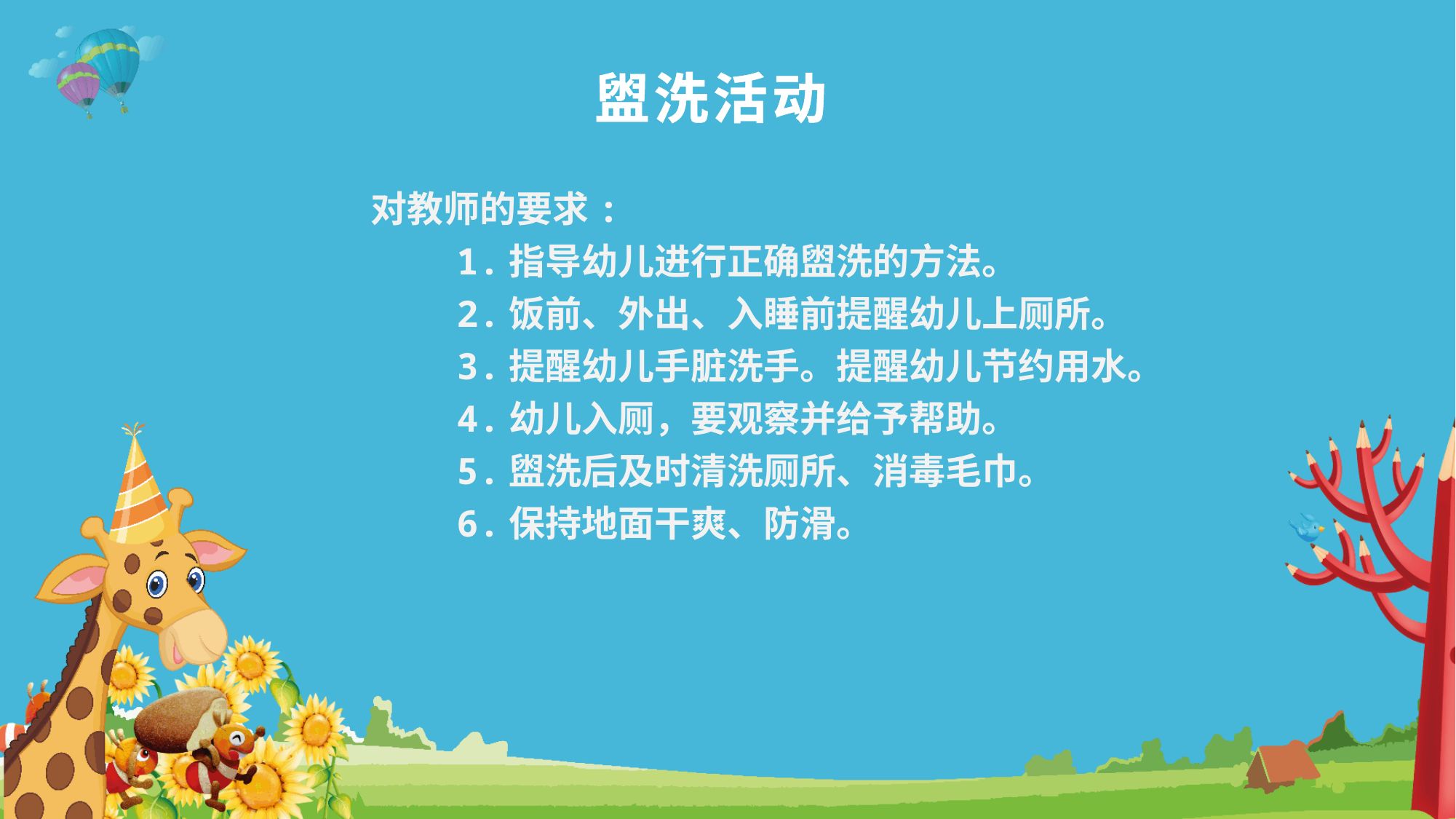

盥洗活动
对教师的要求:
1.指导幼儿进行正确盥洗的方法。
2.饭前、外出、入睡前提醒幼儿上厕所。
3.提醒幼儿手脏洗手。提醒幼儿节约用水。
4.幼儿入厕，要观察并给予帮助。
5.盥洗后及时清洗厕所、消毒毛巾。
6.保持地面干爽、防滑。